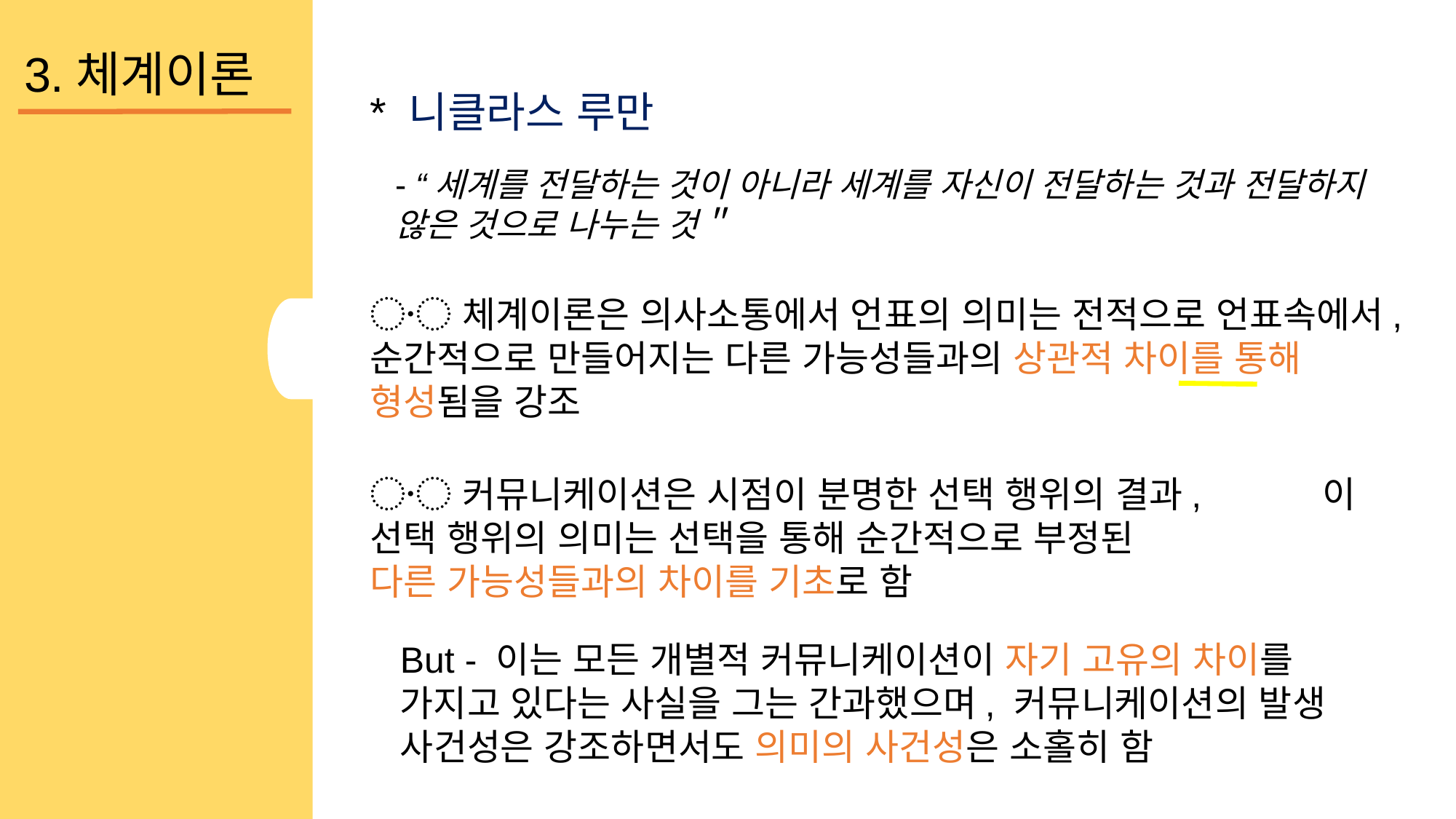

3.체계이론

* 니클라스 루만
- “세계를 전달하는 것이 아니라 세계를 자신이 전달하는 것과 전달하지 않은 것으로 나누는 것＂
〮 체계이론은 의사소통에서 언표의 의미는 전적으로 언표속에서, 순간적으로 만들어지는 다른 가능성들과의 상관적 차이를 통해 형성됨을 강조

〮 커뮤니케이션은 시점이 분명한 선택 행위의 결과,           이 선택 행위의 의미는 선택을 통해 순간적으로 부정된                다른 가능성들과의 차이를 기초로 함
But - 이는 모든 개별적 커뮤니케이션이 자기 고유의 차이를 가지고 있다는 사실을 그는 간과했으며, 커뮤니케이션의 발생 사건성은 강조하면서도 의미의 사건성은 소홀히 함